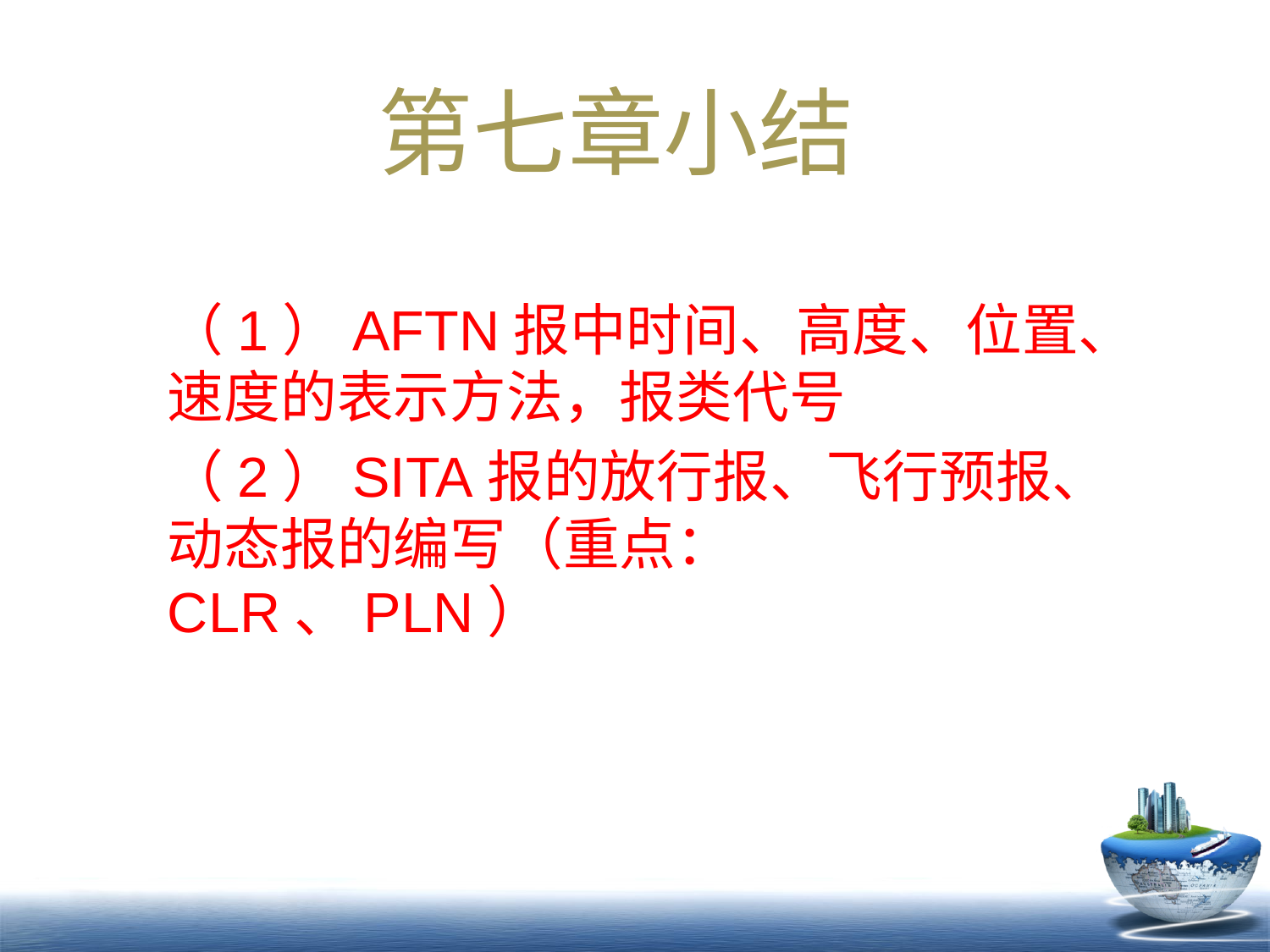

# 第七章小结
（1）AFTN报中时间、高度、位置、速度的表示方法，报类代号
（2）SITA报的放行报、飞行预报、动态报的编写（重点：CLR、PLN）